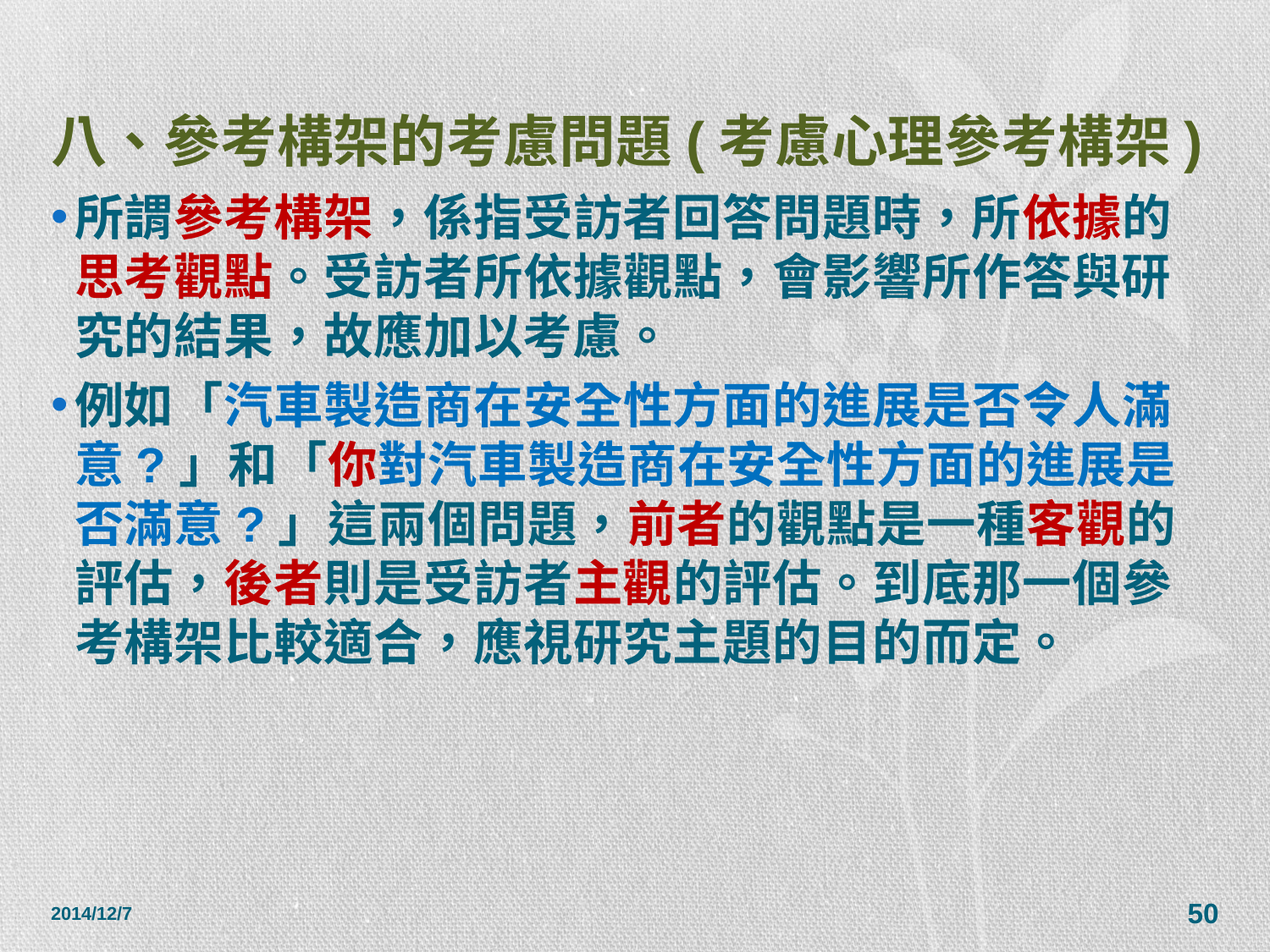

# 八、參考構架的考慮問題(考慮心理參考構架)
所謂參考構架，係指受訪者回答問題時，所依據的思考觀點。受訪者所依據觀點，會影響所作答與研究的結果，故應加以考慮。
例如「汽車製造商在安全性方面的進展是否令人滿意?」和「你對汽車製造商在安全性方面的進展是否滿意?」這兩個問題，前者的觀點是一種客觀的評估，後者則是受訪者主觀的評估。到底那一個參考構架比較適合，應視研究主題的目的而定。
2014/12/7
50